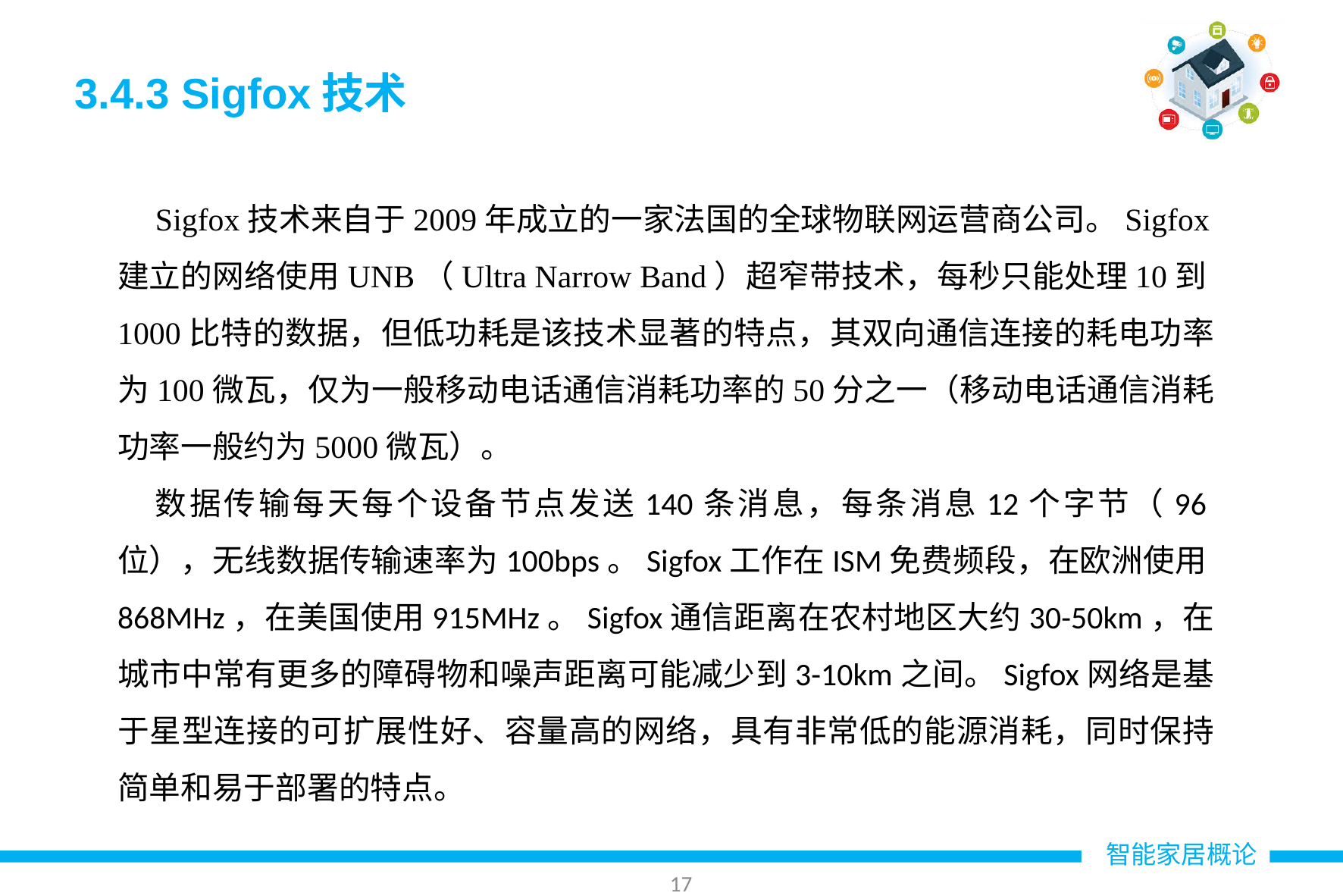

# 3.4.3 Sigfox技术
Sigfox技术来自于2009年成立的一家法国的全球物联网运营商公司。Sigfox建立的网络使用UNB（Ultra Narrow Band）超窄带技术，每秒只能处理10到1000比特的数据，但低功耗是该技术显著的特点，其双向通信连接的耗电功率为100微瓦，仅为一般移动电话通信消耗功率的50分之一（移动电话通信消耗功率一般约为5000微瓦）。
数据传输每天每个设备节点发送140条消息，每条消息12个字节（96位），无线数据传输速率为100bps。Sigfox工作在ISM免费频段，在欧洲使用868MHz，在美国使用915MHz。Sigfox通信距离在农村地区大约30-50km，在城市中常有更多的障碍物和噪声距离可能减少到3-10km之间。Sigfox网络是基于星型连接的可扩展性好、容量高的网络，具有非常低的能源消耗，同时保持简单和易于部署的特点。
17